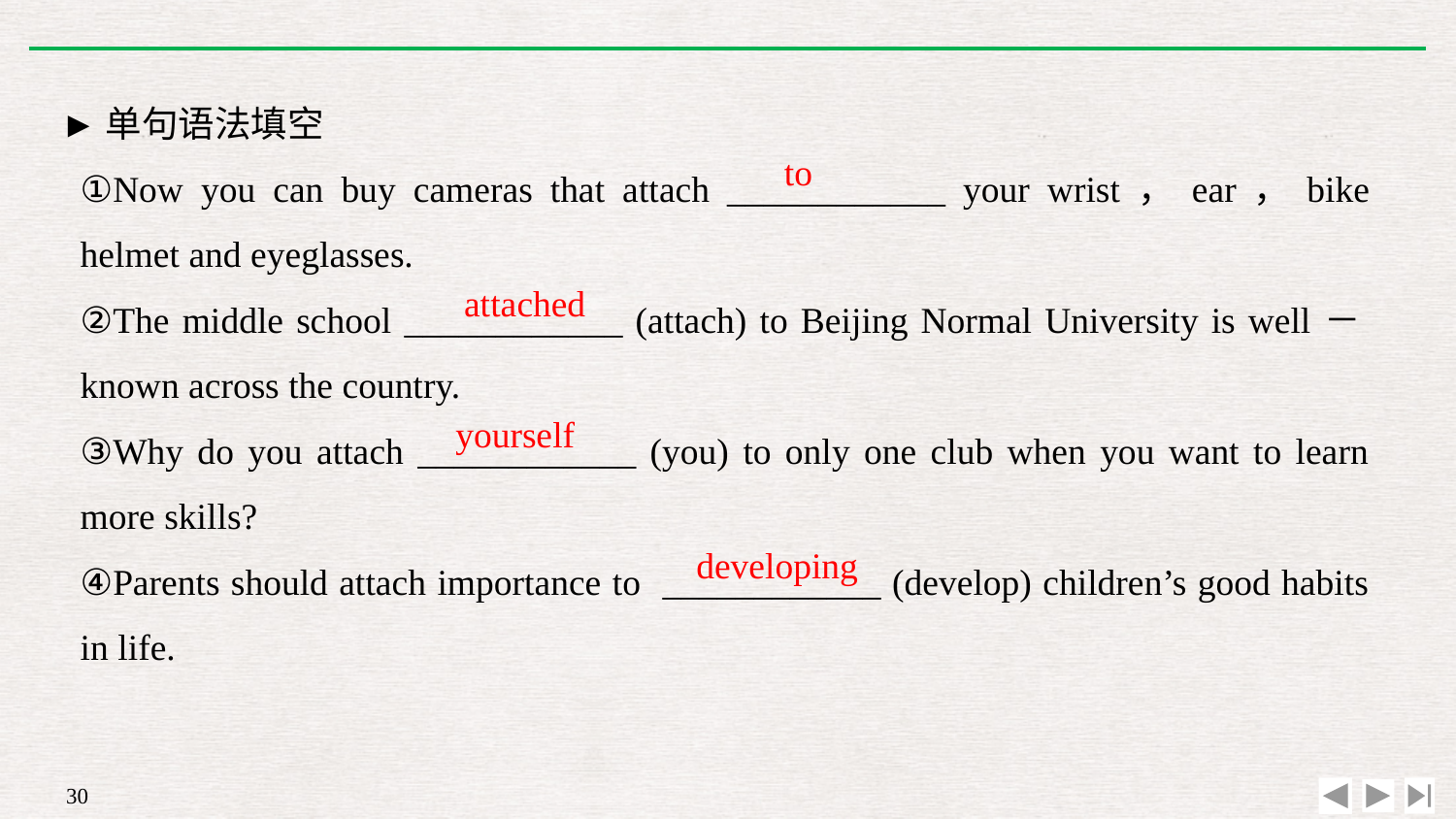

►单句语法填空
①Now you can buy cameras that attach ____________ your wrist，ear，bike helmet and eyeglasses.
②The middle school ____________ (attach) to Beijing Normal University is well－known across the country.
③Why do you attach ____________ (you) to only one club when you want to learn more skills?
④Parents should attach importance to  ____________ (develop) children’s good habits in life.
to
attached
yourself
developing